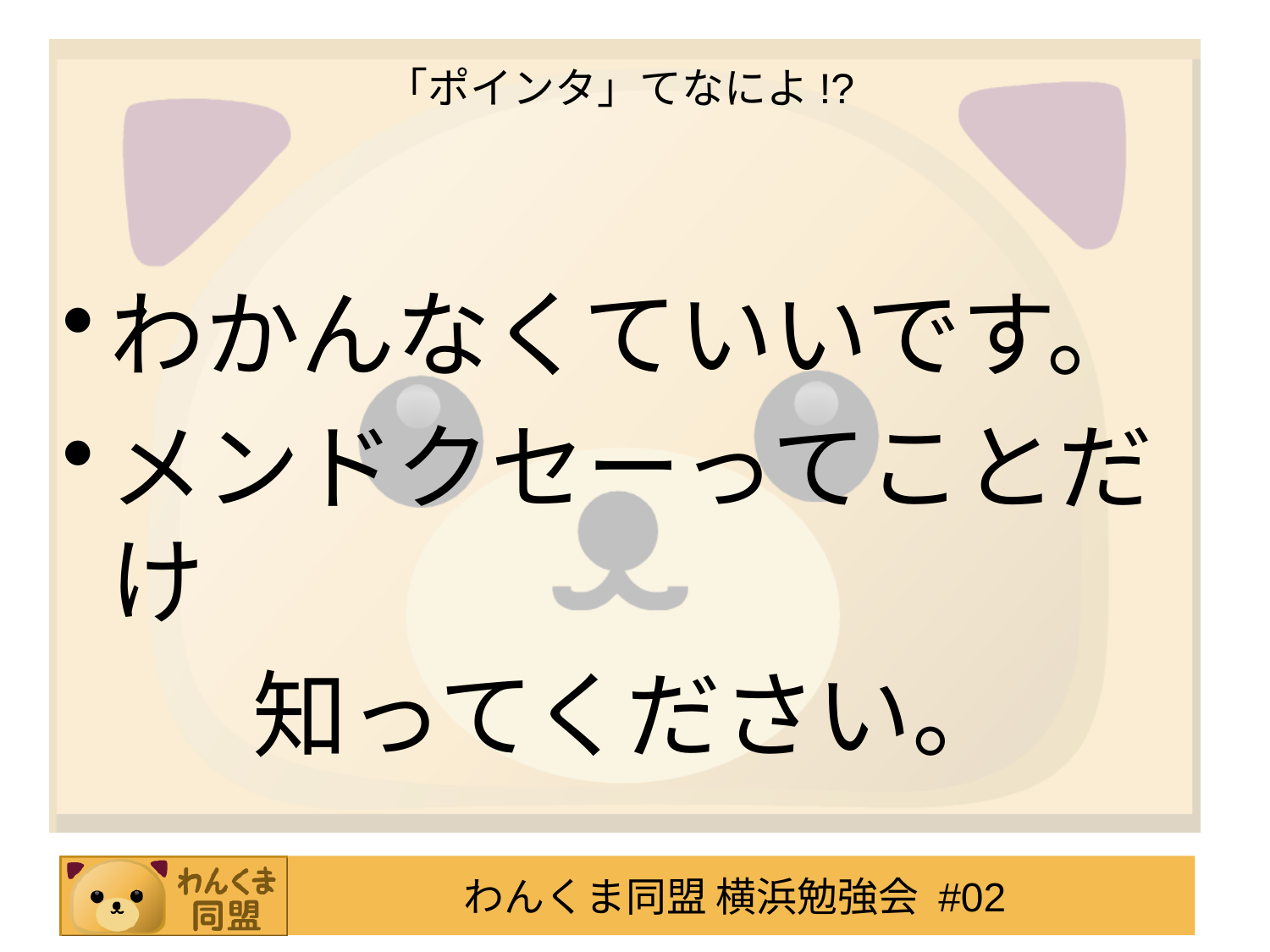

# 「ポインタ」てなによ!?
わかんなくていいです。
メンドクセーってことだけ
　　知ってください。